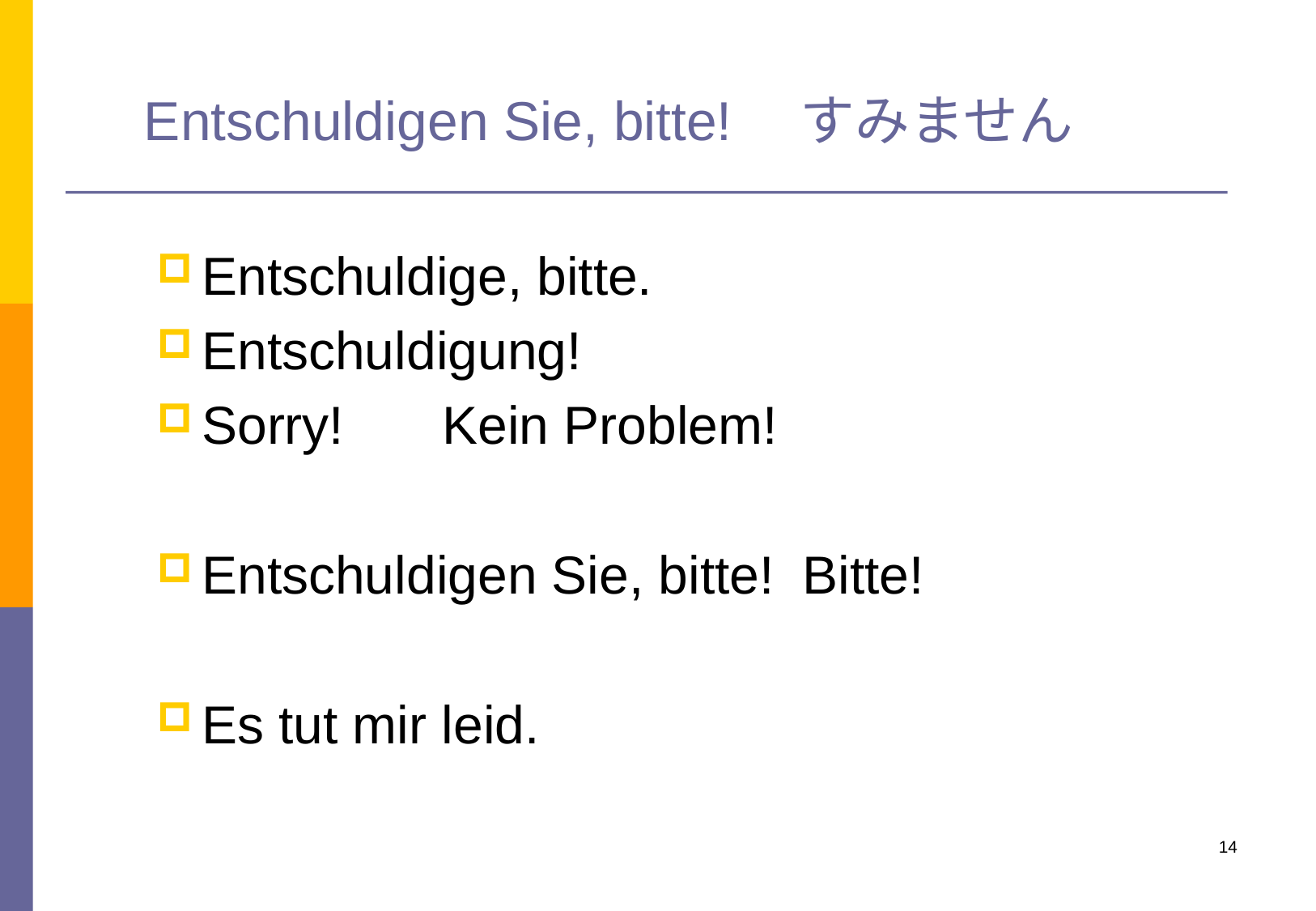

# Entschuldigen Sie, bitte!　すみません
Entschuldige, bitte.
Entschuldigung!
Sorry!					Kein Problem!

Entschuldigen Sie, bitte! 	Bitte!

Es tut mir leid.
14